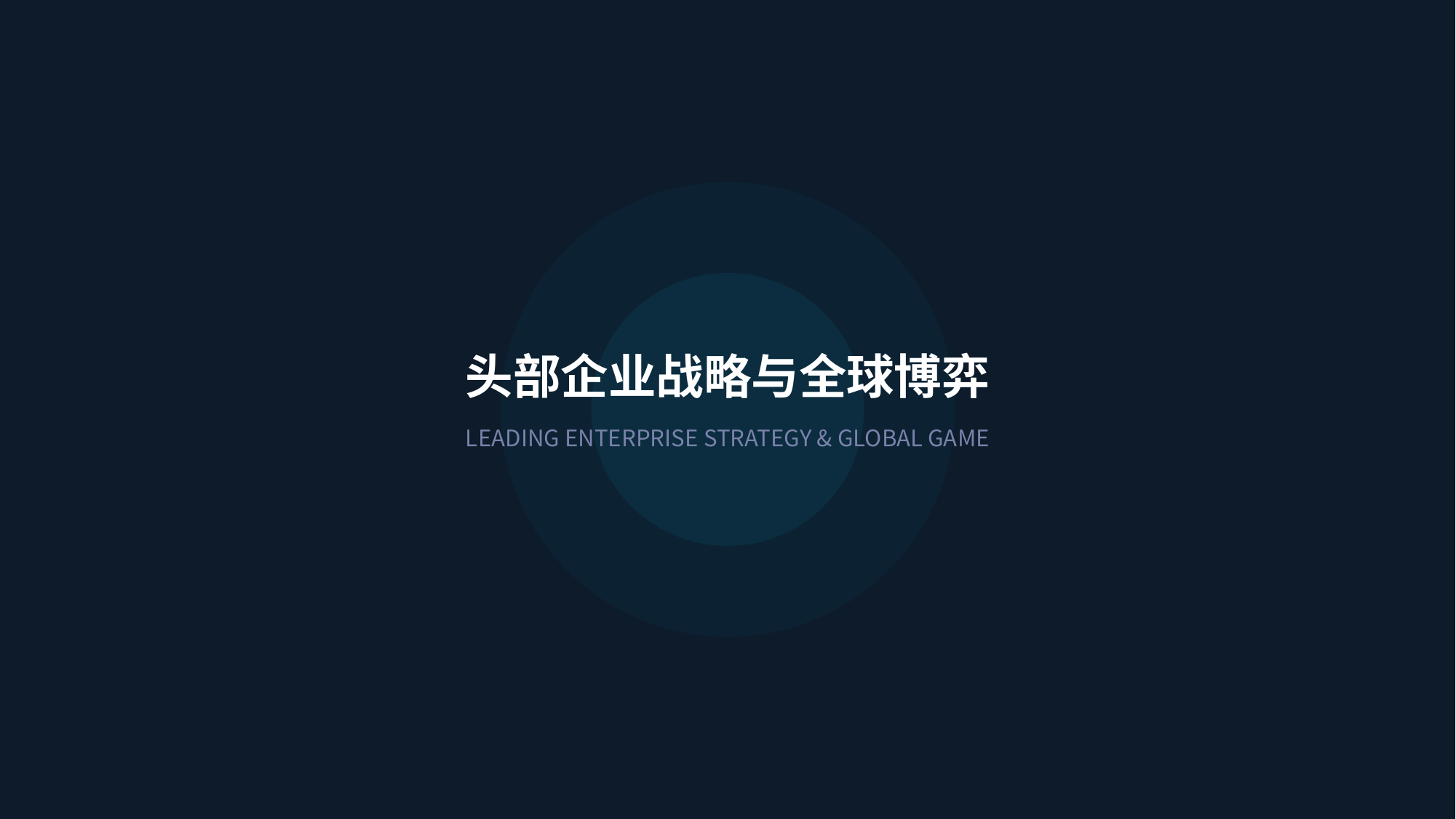

头部企业战略与全球博弈
LEADING ENTERPRISE STRATEGY & GLOBAL GAME